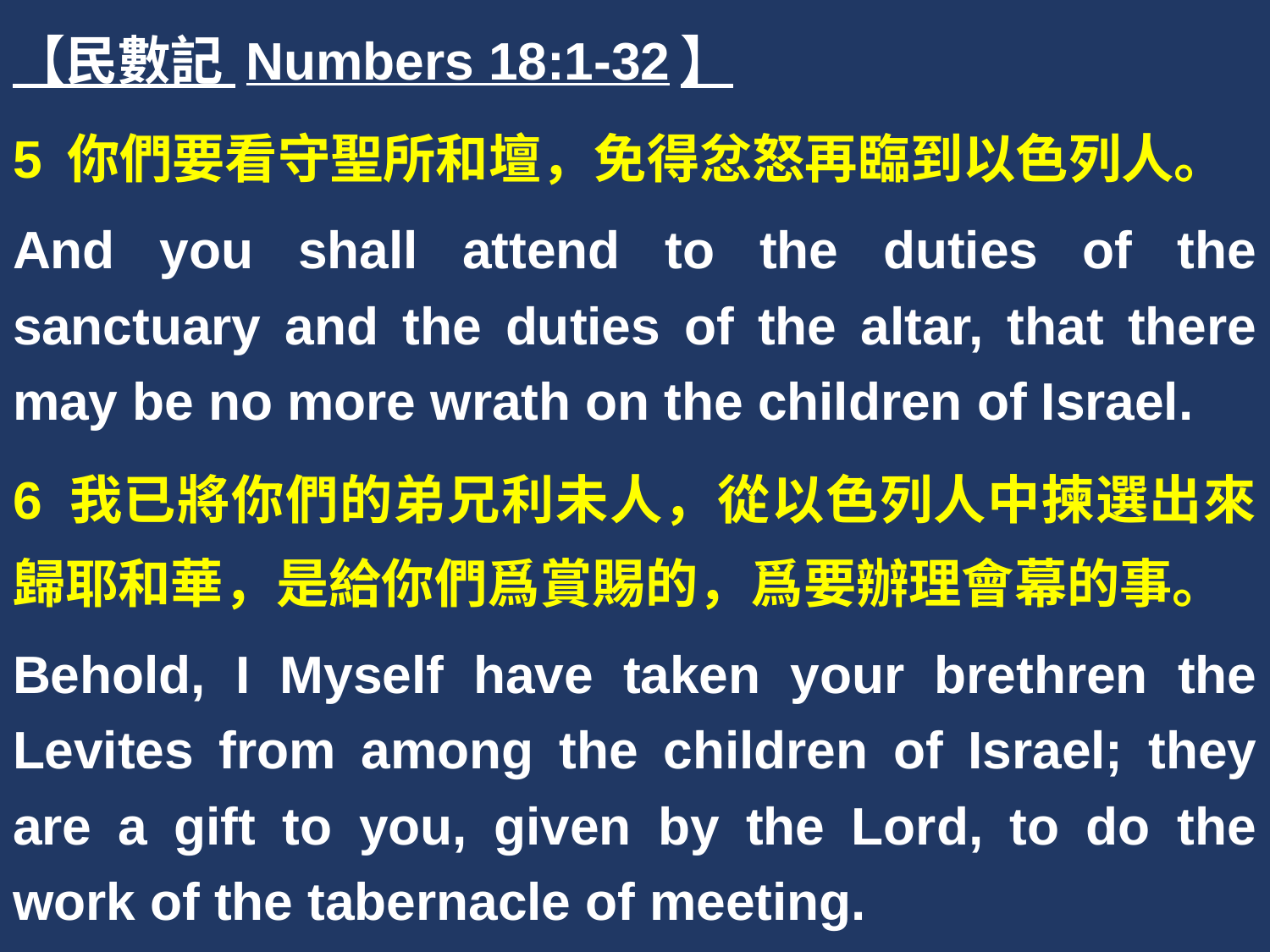

【民數記 Numbers 18:1-32】
5 你們要看守聖所和壇，免得忿怒再臨到以色列人。
And you shall attend to the duties of the sanctuary and the duties of the altar, that there may be no more wrath on the children of Israel.
6 我已將你們的弟兄利未人，從以色列人中揀選出來歸耶和華，是給你們爲賞賜的，爲要辦理會幕的事。
Behold, I Myself have taken your brethren the Levites from among the children of Israel; they are a gift to you, given by the Lord, to do the work of the tabernacle of meeting.